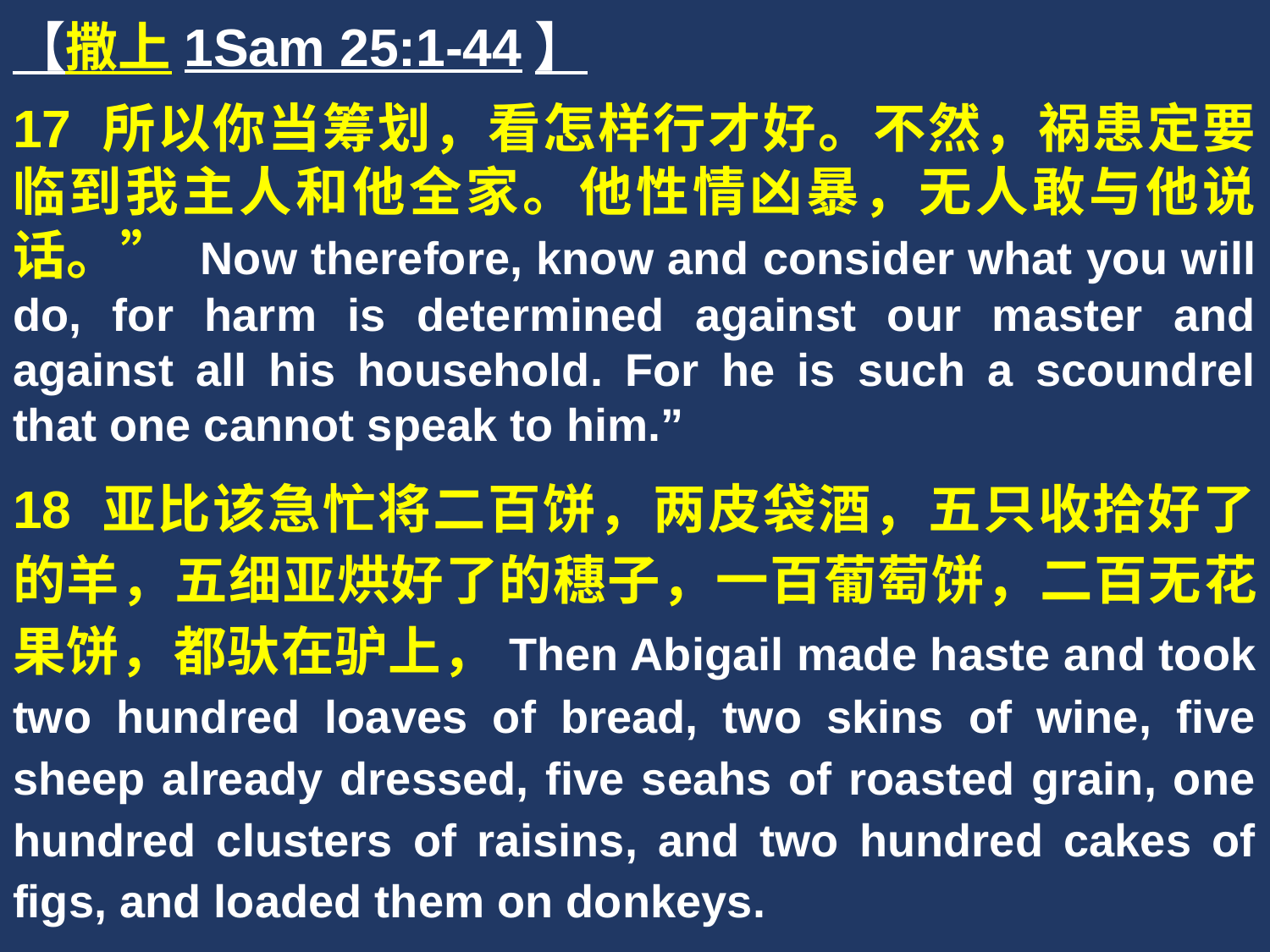

【撒上1Sam 25:1-44】
17 所以你当筹划，看怎样行才好。不然，祸患定要临到我主人和他全家。他性情凶暴，无人敢与他说话。” Now therefore, know and consider what you will do, for harm is determined against our master and against all his household. For he is such a scoundrel that one cannot speak to him.”
18 亚比该急忙将二百饼，两皮袋酒，五只收拾好了的羊，五细亚烘好了的穗子，一百葡萄饼，二百无花果饼，都驮在驴上，Then Abigail made haste and took two hundred loaves of bread, two skins of wine, five sheep already dressed, five seahs of roasted grain, one hundred clusters of raisins, and two hundred cakes of figs, and loaded them on donkeys.